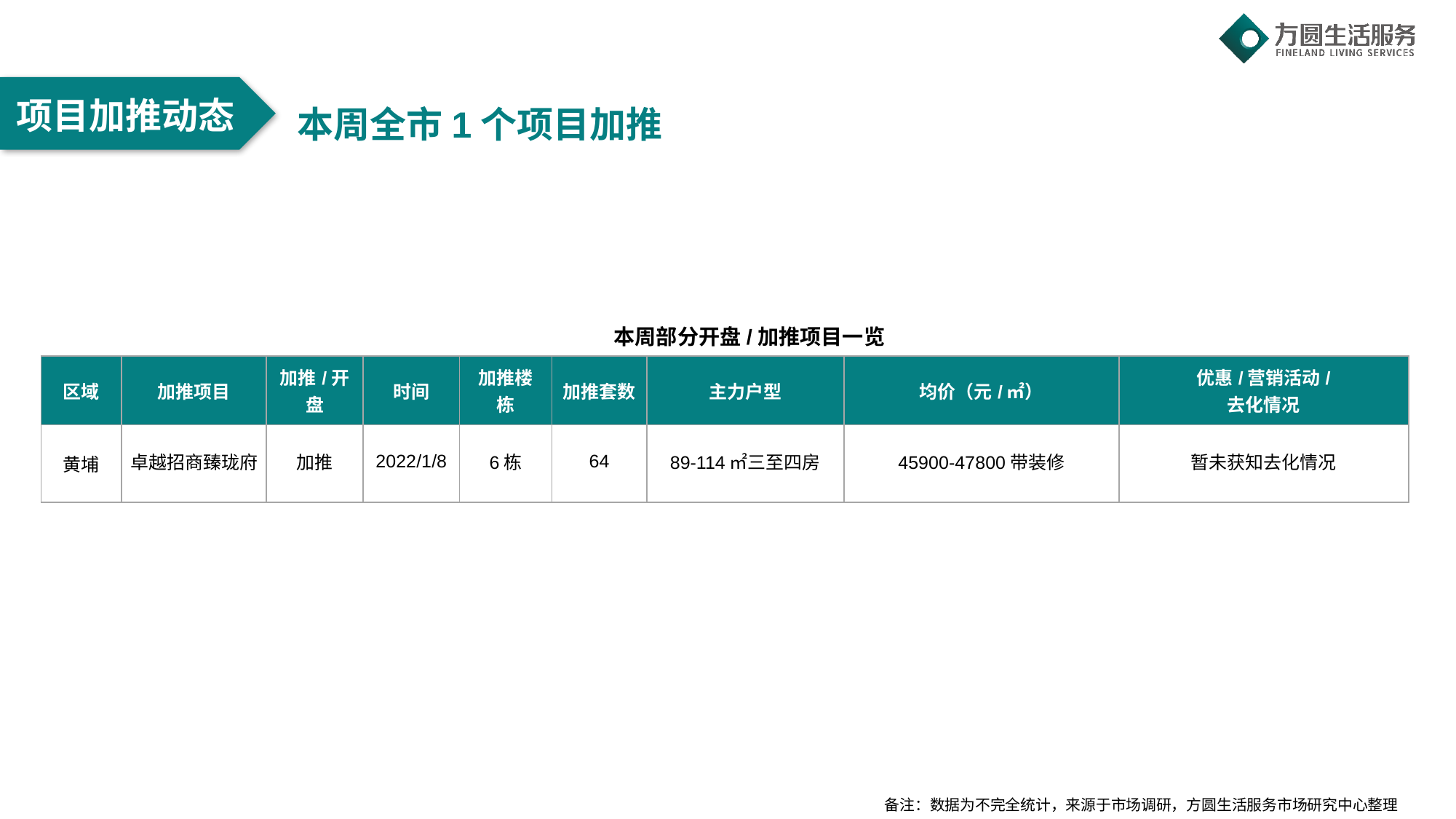

项目加推动态
本周全市1个项目加推
本周部分开盘/加推项目一览
| 区域 | 加推项目 | 加推/开盘 | 时间 | 加推楼栋 | 加推套数 | 主力户型 | 均价（元/㎡） | 优惠/营销活动/ 去化情况 |
| --- | --- | --- | --- | --- | --- | --- | --- | --- |
| 黄埔 | 卓越招商臻珑府 | 加推 | 2022/1/8 | 6栋 | 64 | 89-114㎡三至四房 | 45900-47800带装修 | 暂未获知去化情况 |
备注：数据为不完全统计，来源于市场调研，方圆生活服务市场研究中心整理